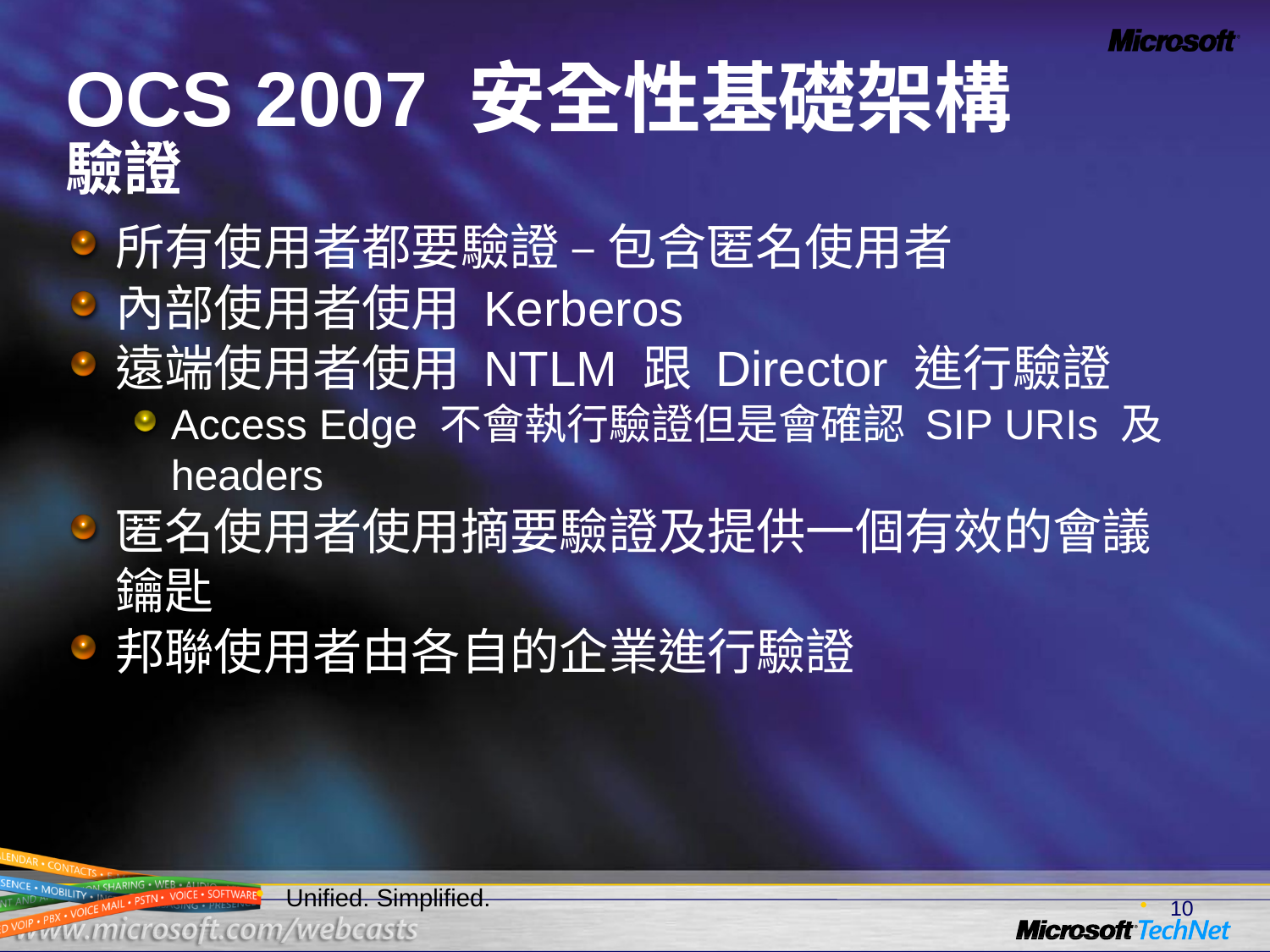

# OCS 2007 安全性基礎架構 驗證
所有使用者都要驗證 – 包含匿名使用者
內部使用者使用 Kerberos
遠端使用者使用 NTLM 跟 Director 進行驗證
Access Edge 不會執行驗證但是會確認 SIP URIs 及 headers
匿名使用者使用摘要驗證及提供一個有效的會議鑰匙
邦聯使用者由各自的企業進行驗證
10